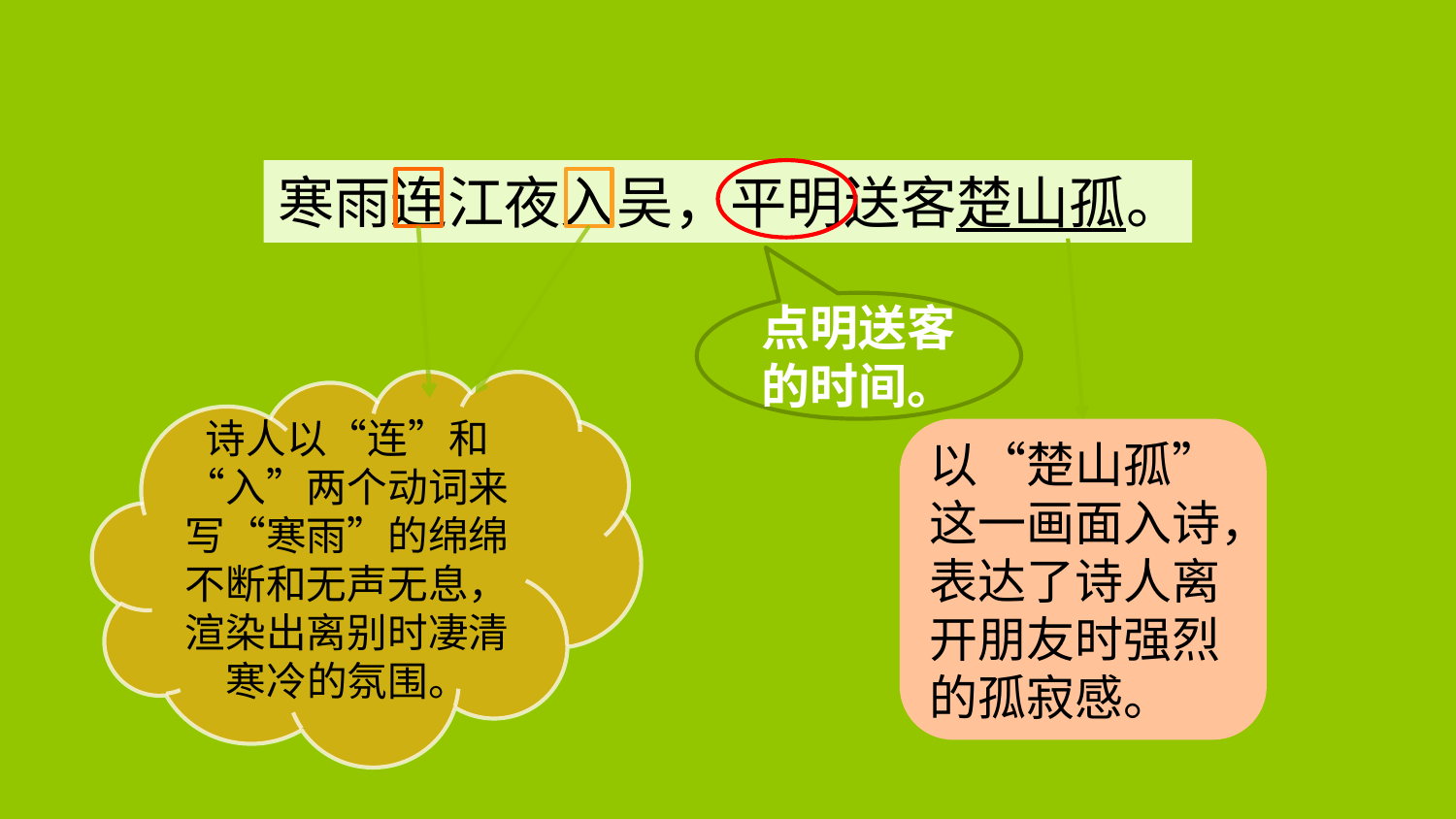

寒雨连江夜入吴，平明送客楚山孤。

诗人以“连”和“入”两个动词来写“寒雨”的绵绵不断和无声无息，渲染出离别时凄清寒冷的氛围。
以“楚山孤”这一画面入诗，表达了诗人离开朋友时强烈的孤寂感。
点明送客的时间。